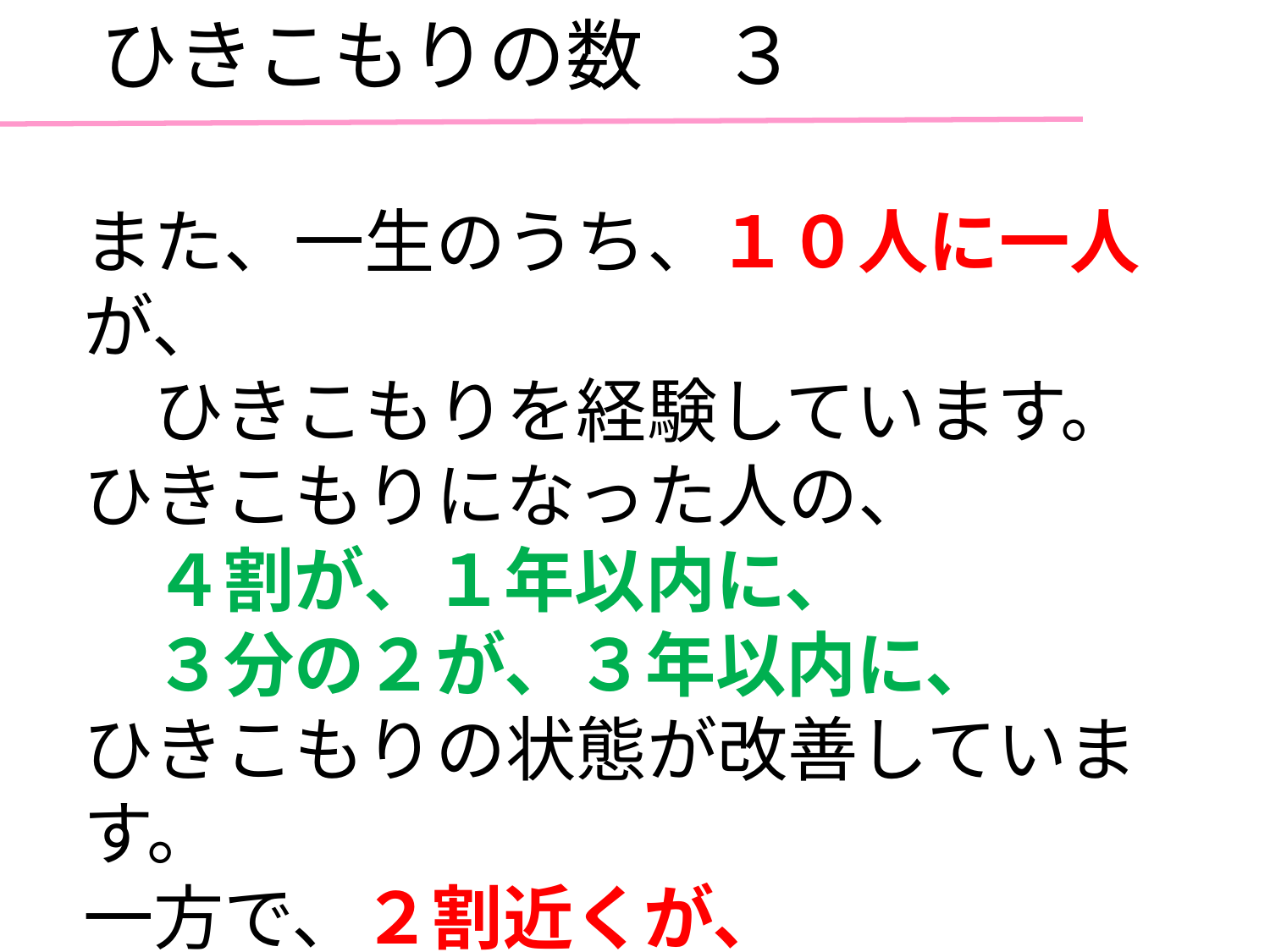

# ひきこもりの数　３
また、一生のうち、１０人に一人が、
　ひきこもりを経験しています。
ひきこもりになった人の、
　４割が、１年以内に、
　３分の２が、３年以内に、
ひきこもりの状態が改善しています。
一方で、２割近くが、
　改善に５年以上を要しています。